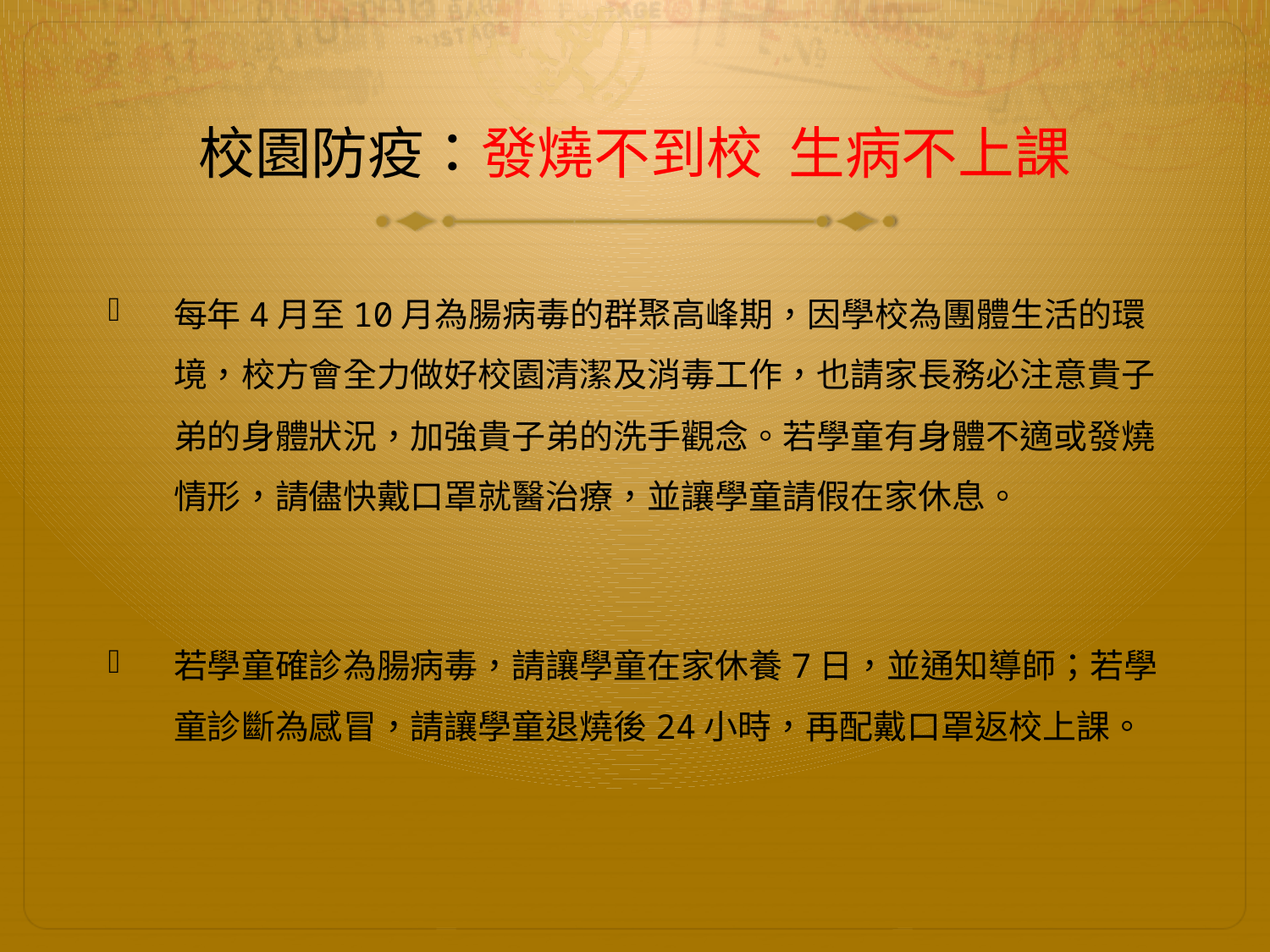

# 校園防疫：發燒不到校  生病不上課
每年4月至10月為腸病毒的群聚高峰期，因學校為團體生活的環境，校方會全力做好校園清潔及消毒工作，也請家長務必注意貴子弟的身體狀況，加強貴子弟的洗手觀念。若學童有身體不適或發燒情形，請儘快戴口罩就醫治療，並讓學童請假在家休息。

若學童確診為腸病毒，請讓學童在家休養7日，並通知導師；若學童診斷為感冒，請讓學童退燒後24小時，再配戴口罩返校上課。